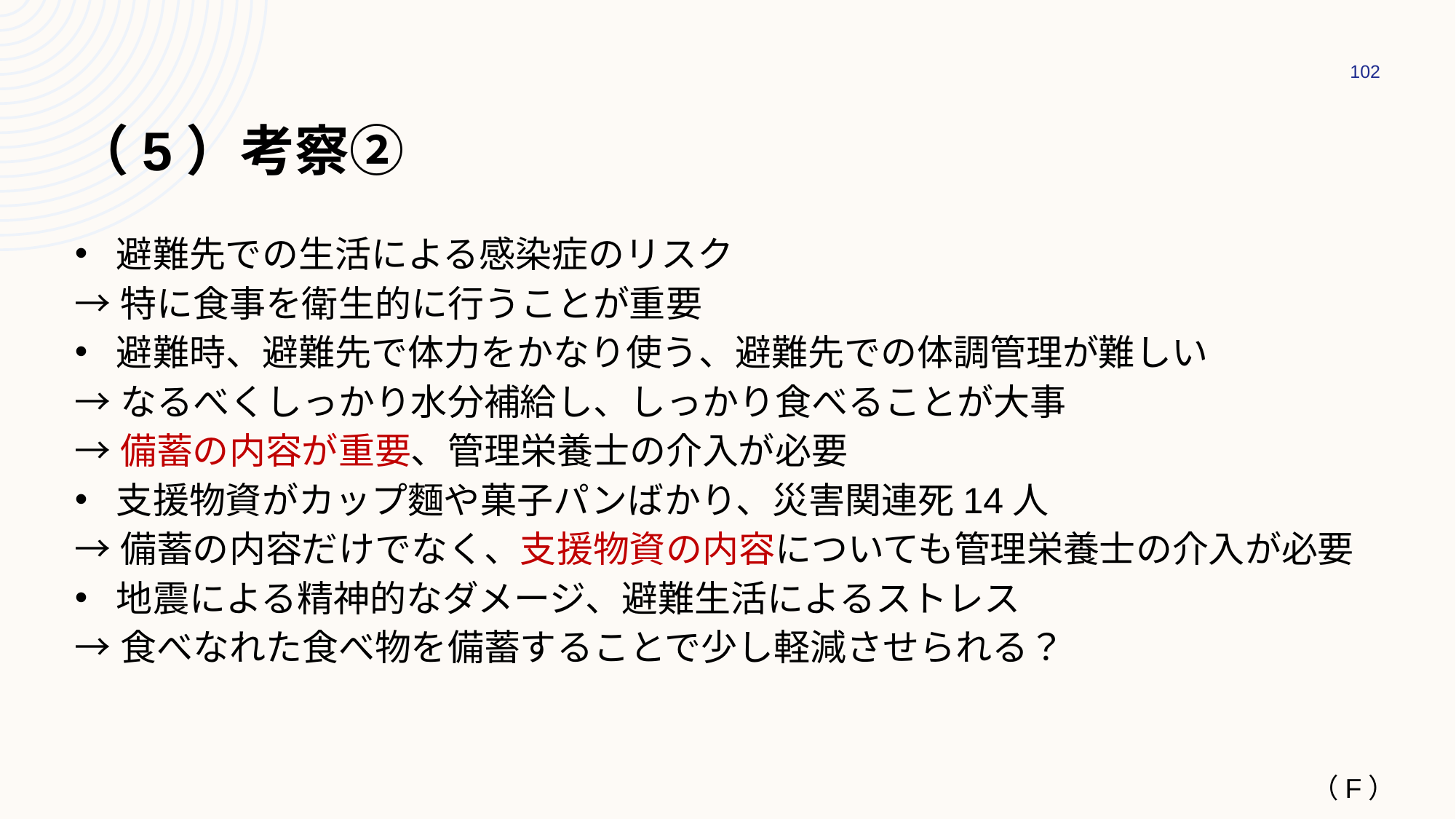

102
（5）考察②
避難先での生活による感染症のリスク
→特に食事を衛生的に行うことが重要
避難時、避難先で体力をかなり使う、避難先での体調管理が難しい
→なるべくしっかり水分補給し、しっかり食べることが大事
→備蓄の内容が重要、管理栄養士の介入が必要
支援物資がカップ麵や菓子パンばかり、災害関連死14人
→備蓄の内容だけでなく、支援物資の内容についても管理栄養士の介入が必要
地震による精神的なダメージ、避難生活によるストレス
→食べなれた食べ物を備蓄することで少し軽減させられる？

（F）